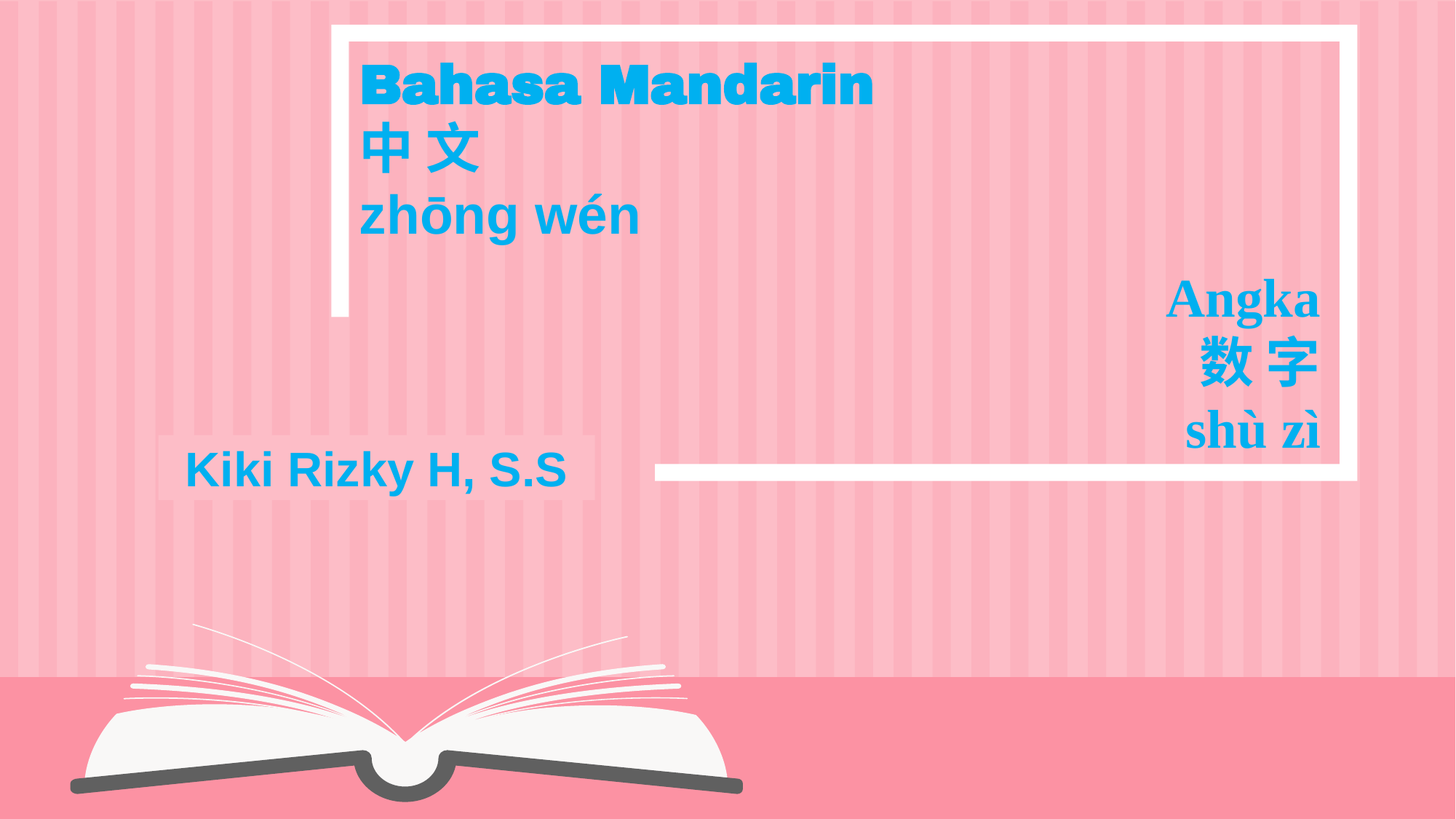

Bahasa Mandarin
中 文
zhōng wén
Angka
数 字
shù zì
Kiki Rizky H, S.S